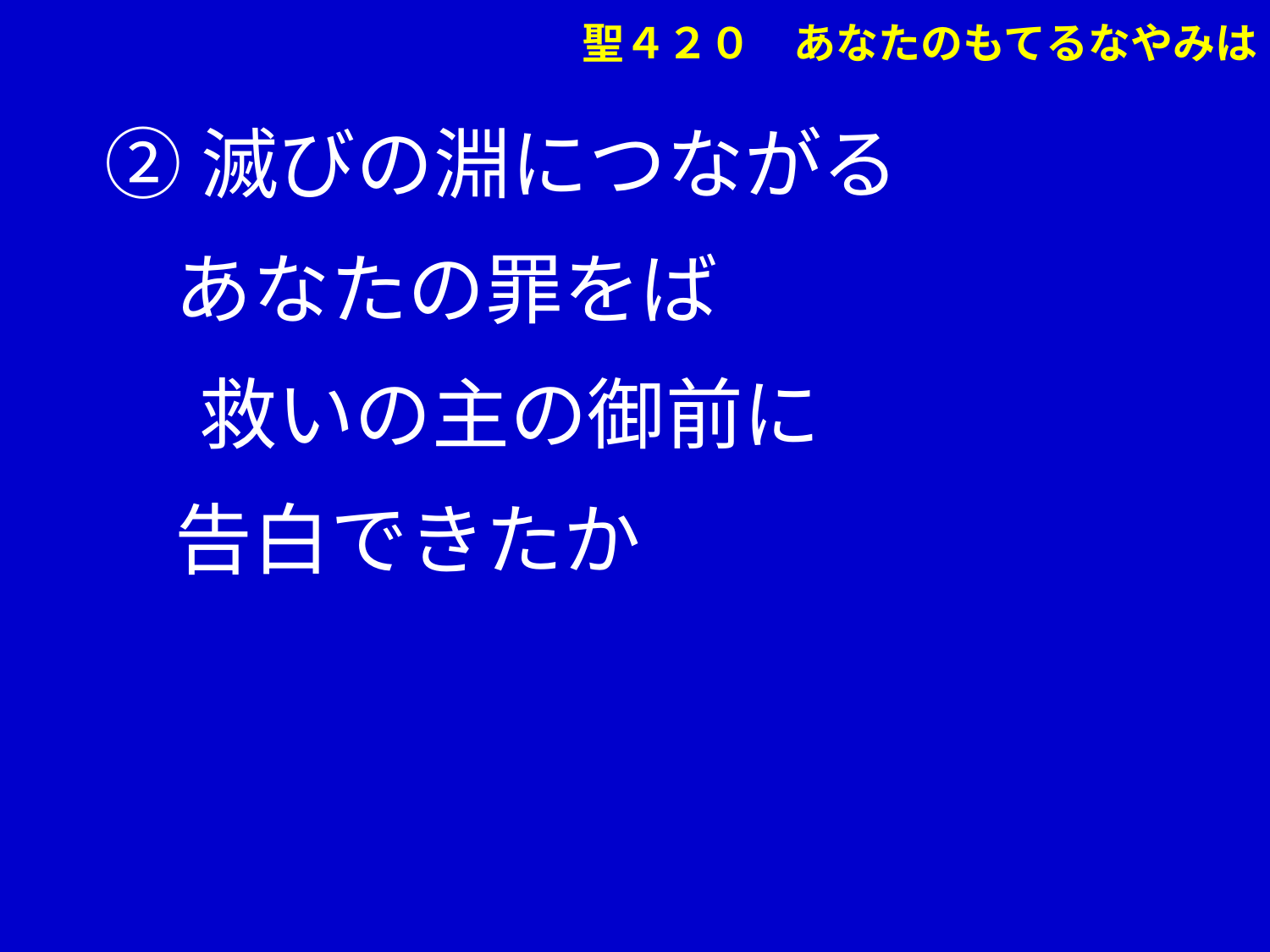

②滅びの淵につながる
   あなたの罪をば
　 救いの主の御前に
   告白できたか
聖４２０　あなたのもてるなやみは